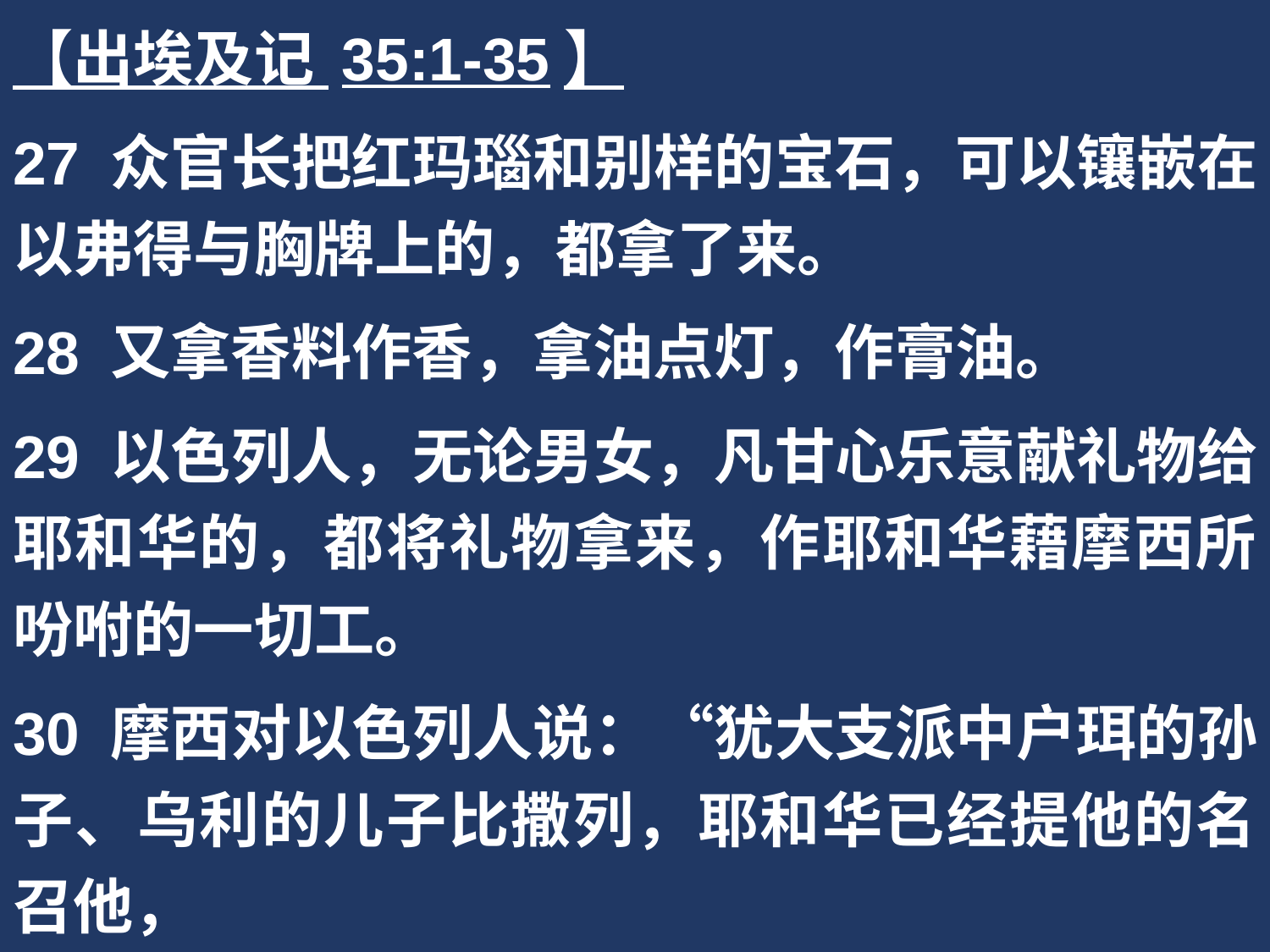

【出埃及记 35:1-35】
27 众官长把红玛瑙和别样的宝石，可以镶嵌在以弗得与胸牌上的，都拿了来。
28 又拿香料作香，拿油点灯，作膏油。
29 以色列人，无论男女，凡甘心乐意献礼物给耶和华的，都将礼物拿来，作耶和华藉摩西所吩咐的一切工。
30 摩西对以色列人说：“犹大支派中户珥的孙子、乌利的儿子比撒列，耶和华已经提他的名召他，